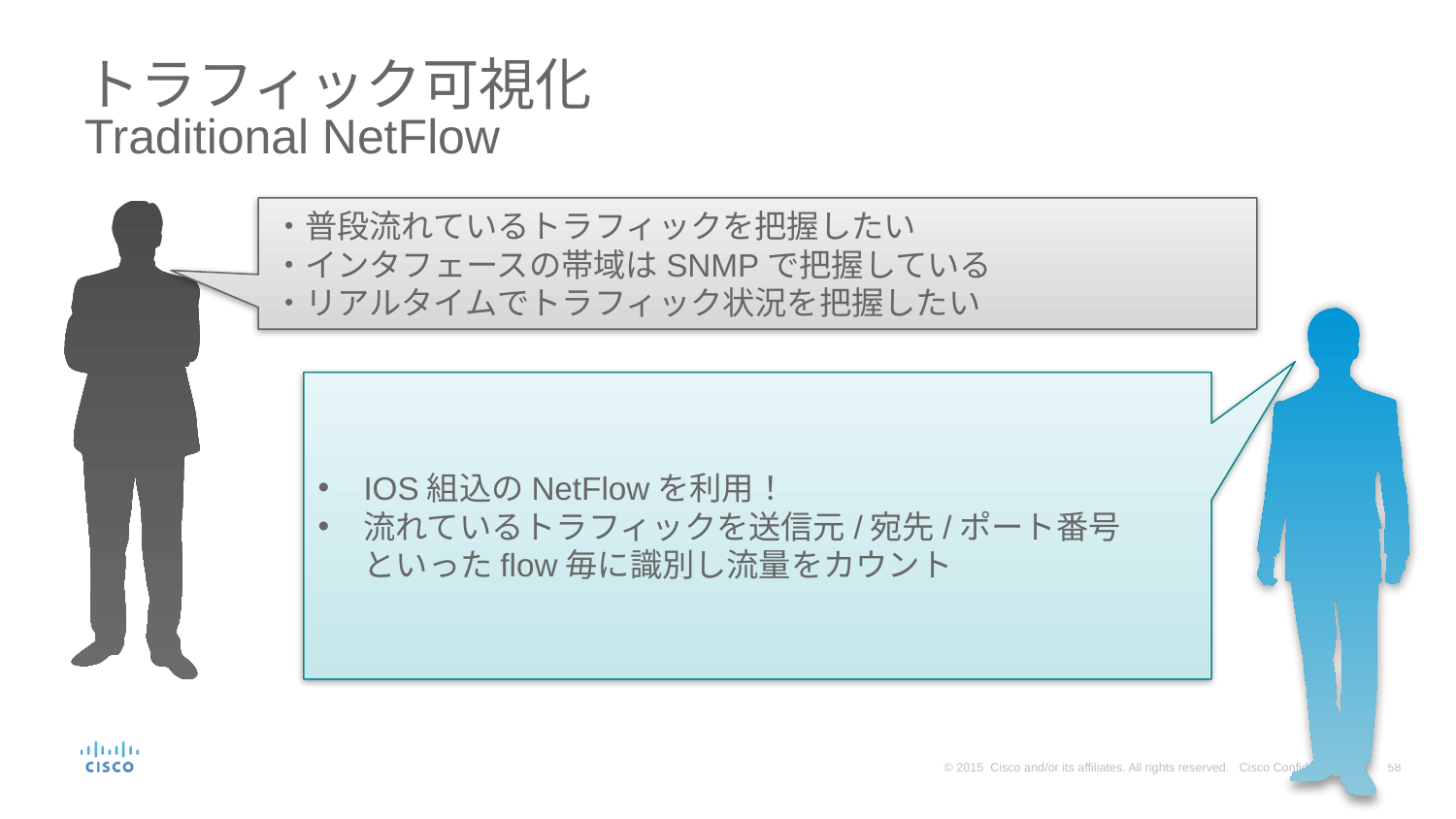

# トラフィック可視化 Traditional NetFlow

・普段流れているトラフィックを把握したい
・インタフェースの帯域はSNMPで把握している
・リアルタイムでトラフィック状況を把握したい

IOS組込のNetFlowを利用！
流れているトラフィックを送信元/宛先/ポート番号
といったflow毎に識別し流量をカウント